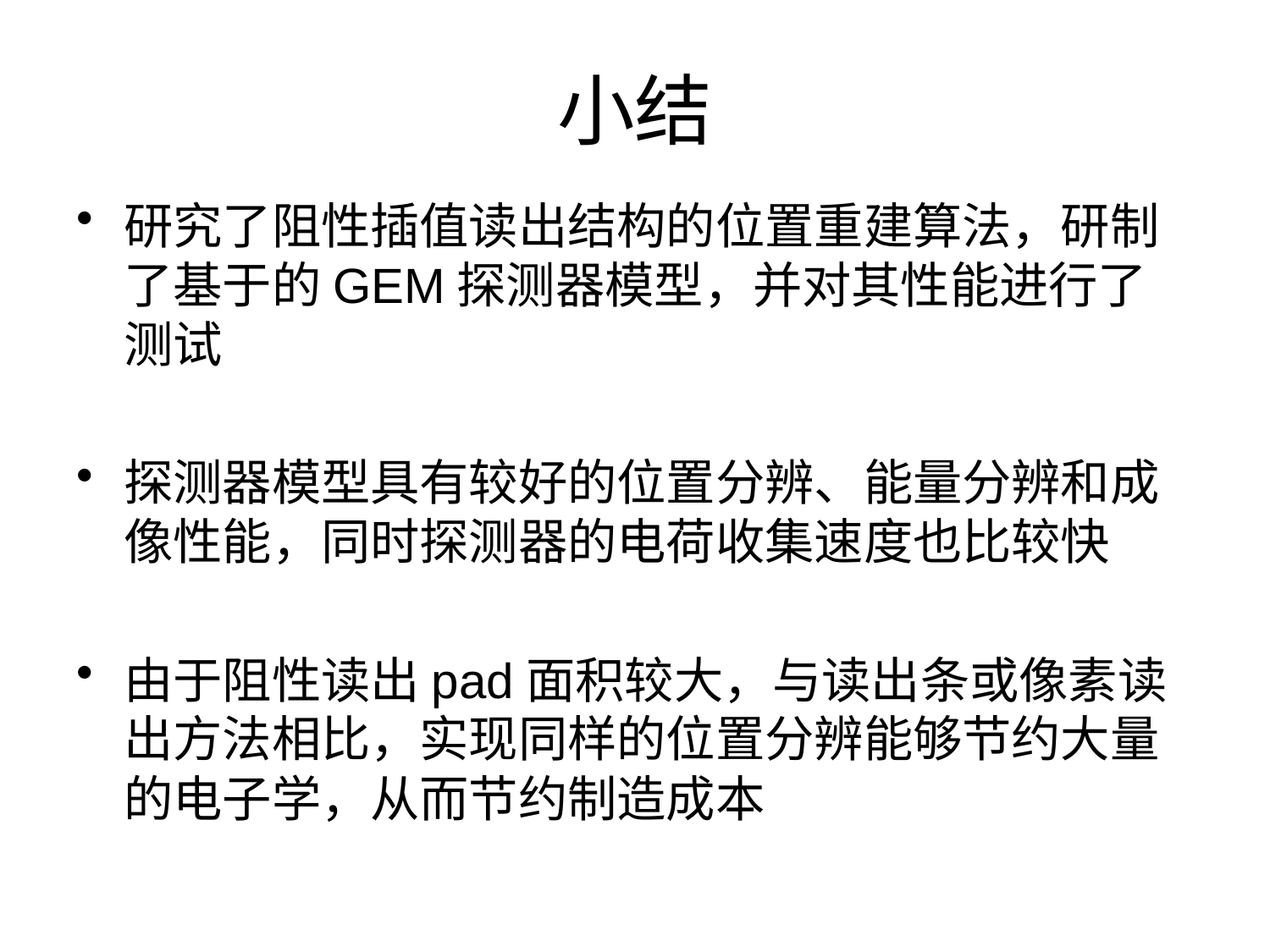

# 小结
研究了阻性插值读出结构的位置重建算法，研制了基于的GEM探测器模型，并对其性能进行了测试

探测器模型具有较好的位置分辨、能量分辨和成像性能，同时探测器的电荷收集速度也比较快

由于阻性读出pad面积较大，与读出条或像素读出方法相比，实现同样的位置分辨能够节约大量的电子学，从而节约制造成本